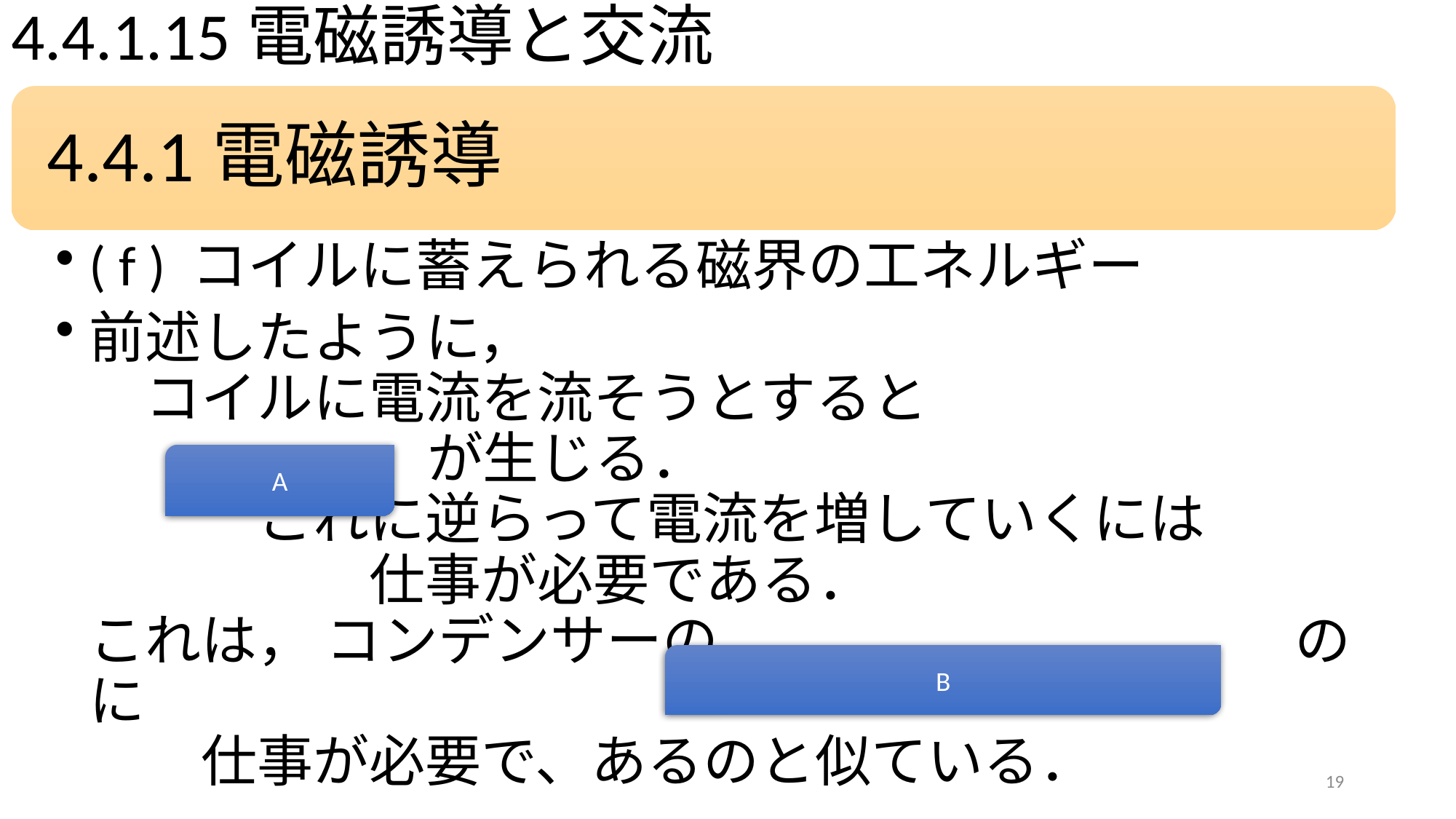

# 4.4.1.15電磁誘導と交流
4.4.1電磁誘導
( f ) コイルに蓄えられる磁界の工ネルギー
前述したように，
　コイルに電流を流そうとすると
　　                  が生じる．
　　　これに逆らって電流を増していくには
　　　　　仕事が必要である．
これは， コンデンサーの                                              のに
　　仕事が必要で、あるのと似ている．

A
B
19